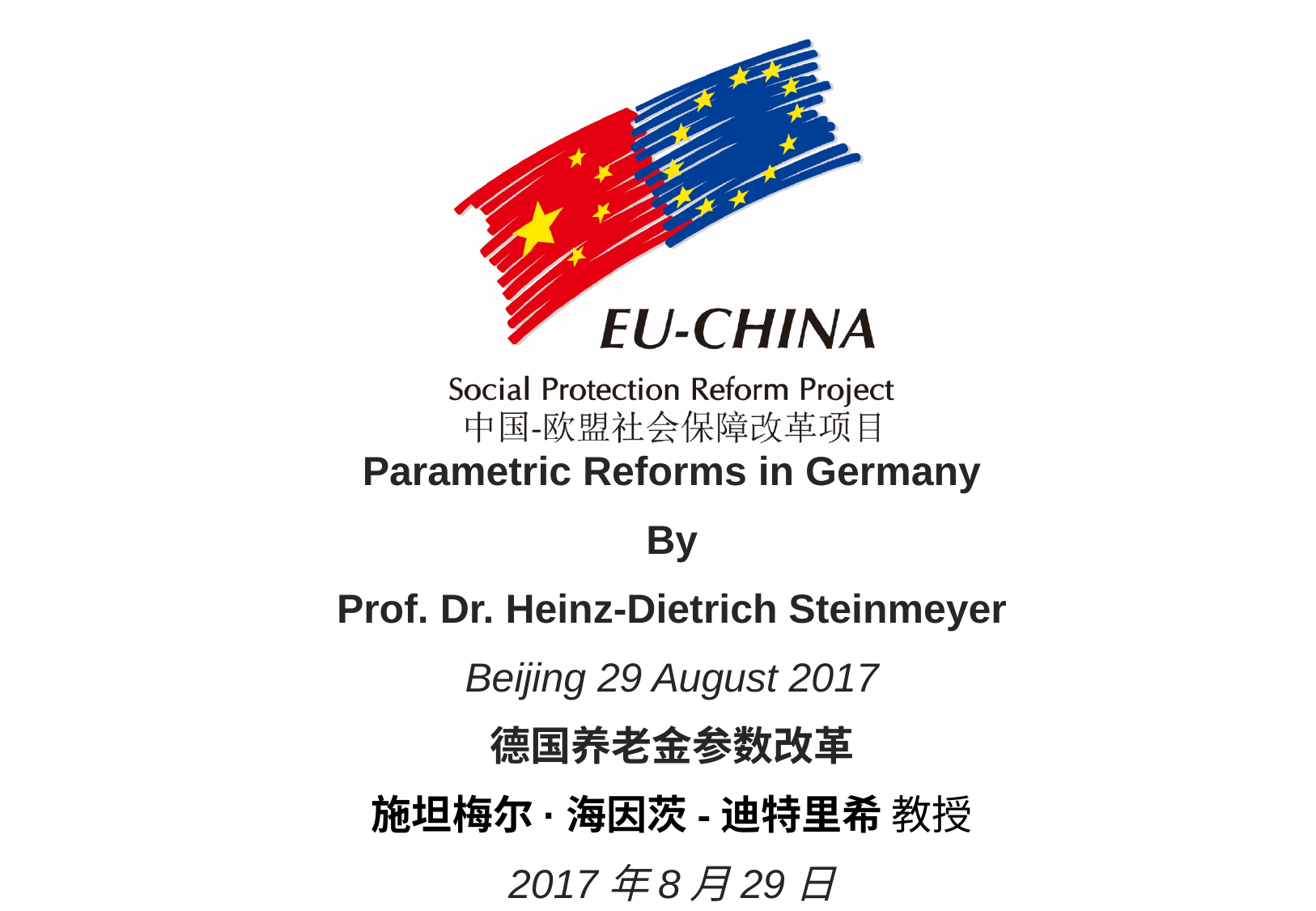

Parametric Reforms in Germany
By
Prof. Dr. Heinz-Dietrich Steinmeyer
Beijing 29 August 2017
德国养老金参数改革
施坦梅尔·海因茨-迪特里希 教授
2017年8月29日